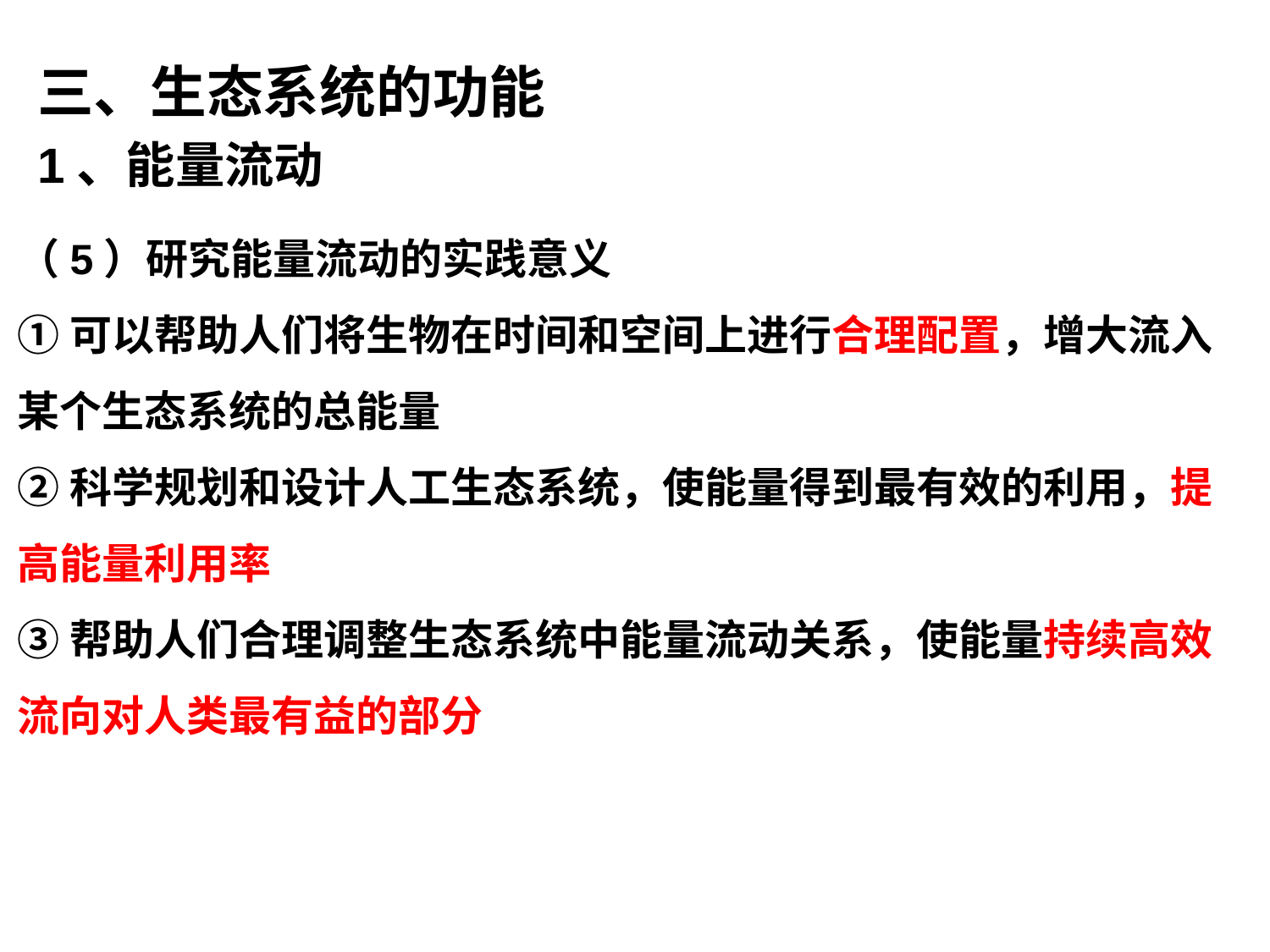

三、生态系统的功能
1、能量流动
（5）研究能量流动的实践意义
①可以帮助人们将生物在时间和空间上进行合理配置，增大流入某个生态系统的总能量
②科学规划和设计人工生态系统，使能量得到最有效的利用，提高能量利用率
③帮助人们合理调整生态系统中能量流动关系，使能量持续高效流向对人类最有益的部分